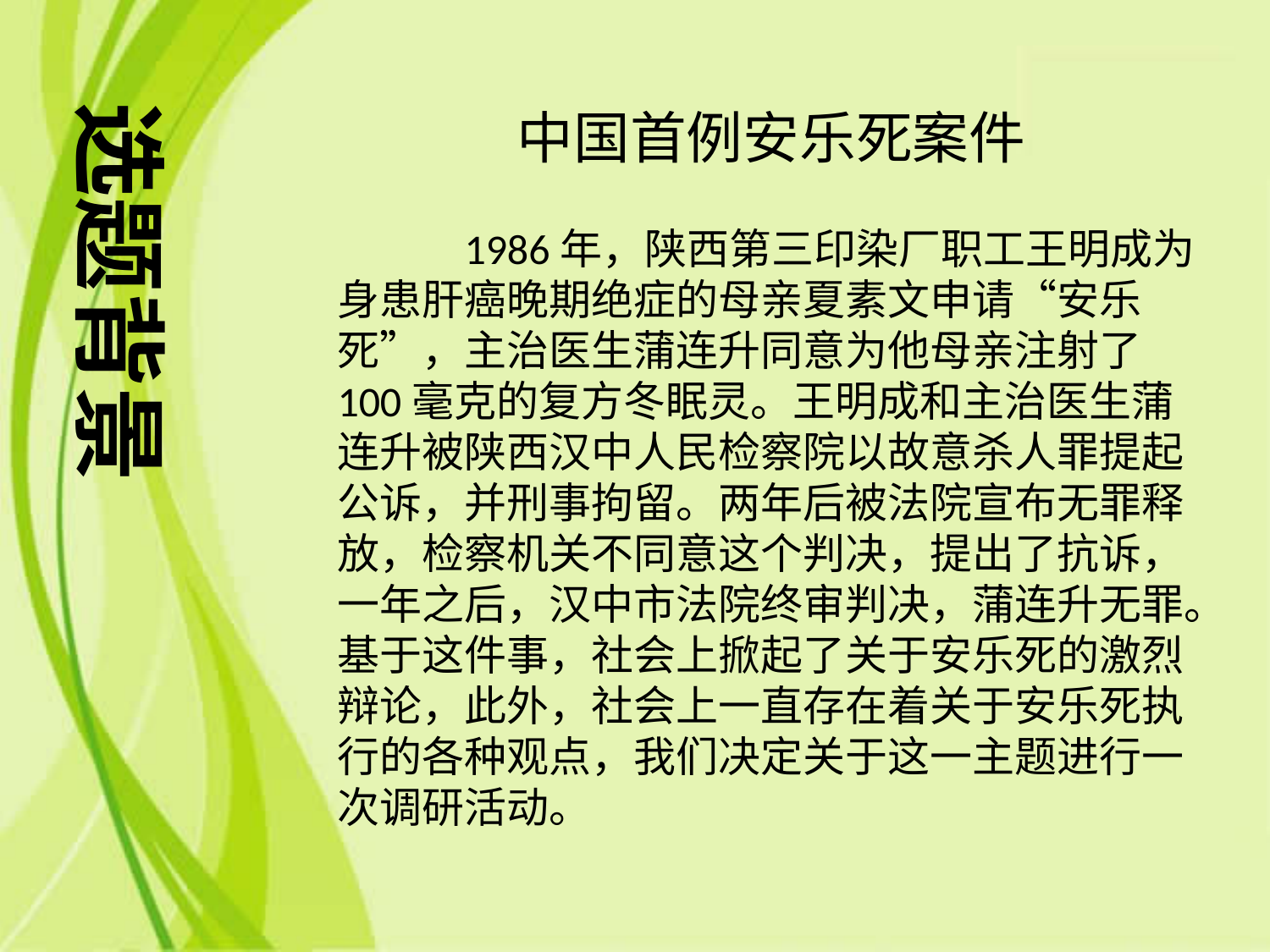

选题背景
中国首例安乐死案件
	1986年，陕西第三印染厂职工王明成为身患肝癌晚期绝症的母亲夏素文申请“安乐死”，主治医生蒲连升同意为他母亲注射了100毫克的复方冬眠灵。王明成和主治医生蒲连升被陕西汉中人民检察院以故意杀人罪提起公诉，并刑事拘留。两年后被法院宣布无罪释放，检察机关不同意这个判决，提出了抗诉，一年之后，汉中市法院终审判决，蒲连升无罪。基于这件事，社会上掀起了关于安乐死的激烈辩论，此外，社会上一直存在着关于安乐死执行的各种观点，我们决定关于这一主题进行一次调研活动。